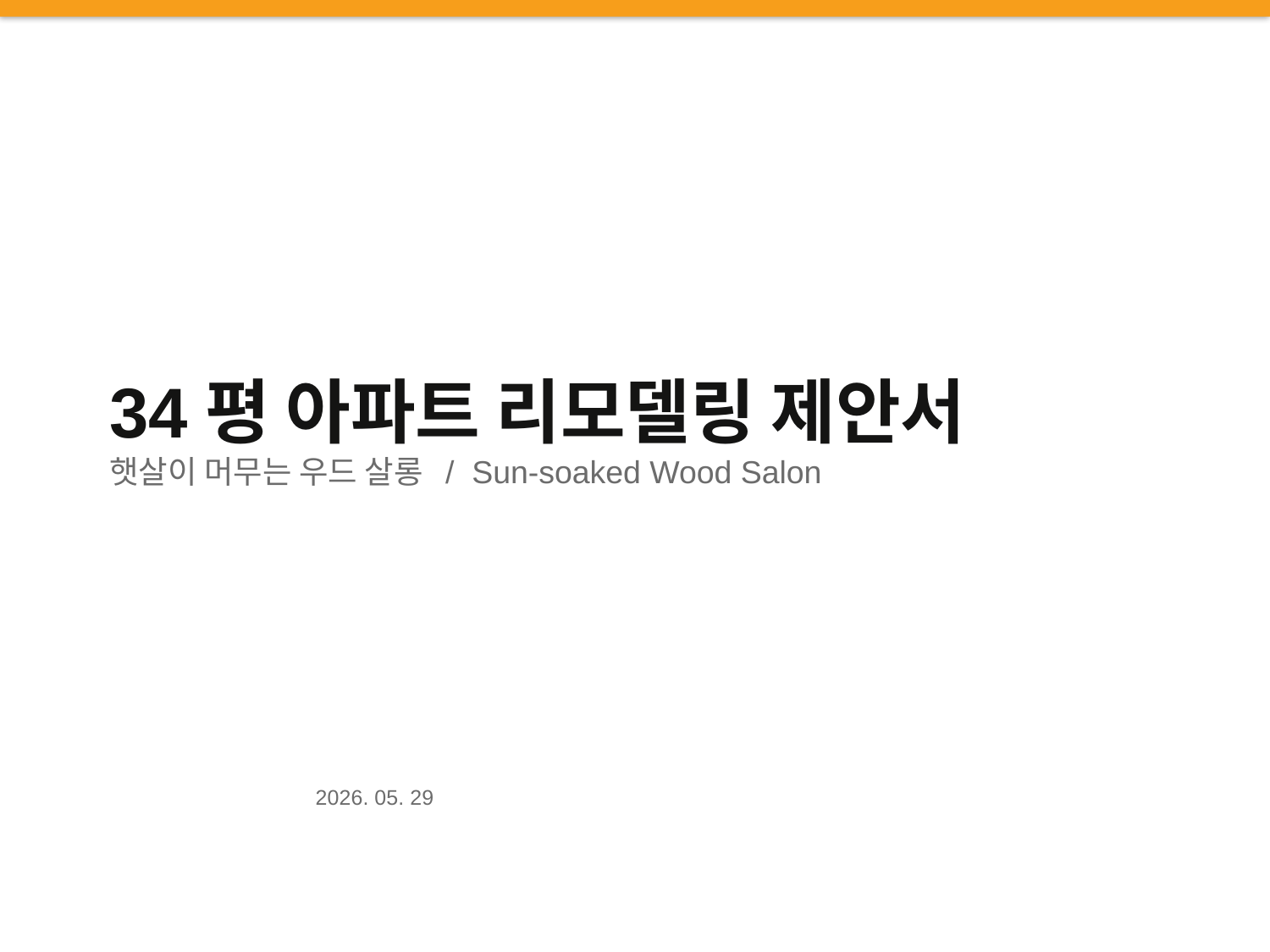

34평 아파트 리모델링 제안서
햇살이 머무는 우드 살롱  /  Sun-soaked Wood Salon
2026. 05. 29